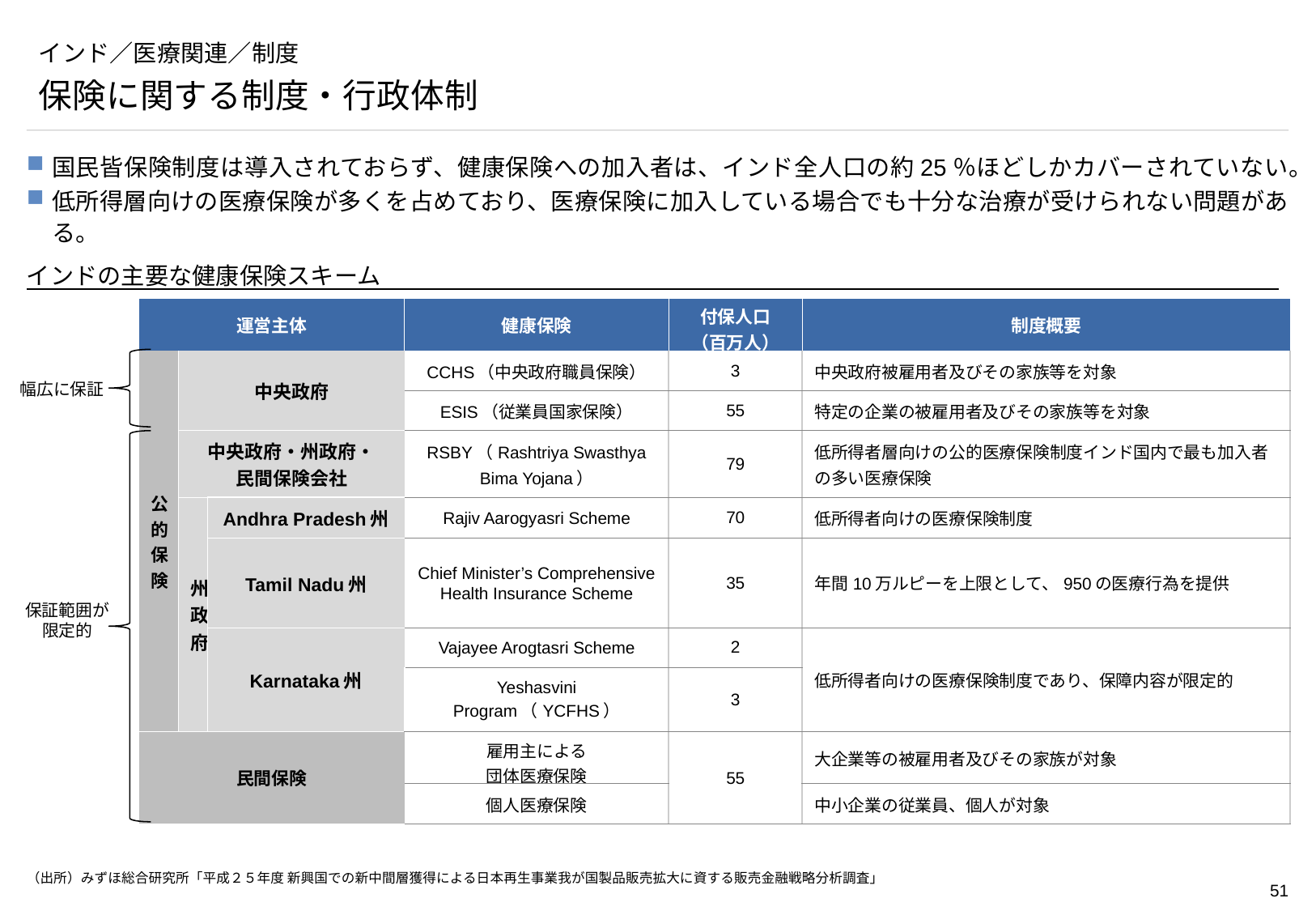

# インド／医療関連／制度
保険に関する制度・行政体制
国民皆保険制度は導入されておらず、健康保険への加入者は、インド全人口の約25％ほどしかカバーされていない。
低所得層向けの医療保険が多くを占めており、医療保険に加入している場合でも十分な治療が受けられない問題がある。
インドの主要な健康保険スキーム
| 運営主体 |  |  | 健康保険 | 付保人口 （百万人） | 制度概要 |
| --- | --- | --- | --- | --- | --- |
| 公的保険 | 中央政府 |  | CCHS（中央政府職員保険） | 3 | 中央政府被雇用者及びその家族等を対象 |
|  |  |  | ESIS（従業員国家保険） | 55 | 特定の企業の被雇用者及びその家族等を対象 |
|  | 中央政府・州政府・ 民間保険会社 |  | RSBY（Rashtriya Swasthya Bima Yojana） | 79 | 低所得者層向けの公的医療保険制度インド国内で最も加入者の多い医療保険 |
|  | 州政府 | Andhra Pradesh州 | Rajiv Aarogyasri Scheme | 70 | 低所得者向けの医療保険制度 |
|  |  | Tamil Nadu州 | Chief Minister’s Comprehensive Health Insurance Scheme | 35 | 年間10万ルピーを上限として、950の医療行為を提供 |
|  |  | Karnataka州 | Vajayee Arogtasri Scheme | 2 | 低所得者向けの医療保険制度であり、保障内容が限定的 |
|  |  |  | Yeshasvini Program（YCFHS） | 3 |  |
| 民間保険 |  |  | 雇用主による 団体医療保険 | 55 | 大企業等の被雇用者及びその家族が対象 |
|  |  |  | 個人医療保険 |  | 中小企業の従業員、個人が対象 |

幅広に保証

保証範囲が
限定的
（出所）みずほ総合研究所「平成２５年度 新興国での新中間層獲得による日本再生事業我が国製品販売拡大に資する販売金融戦略分析調査」